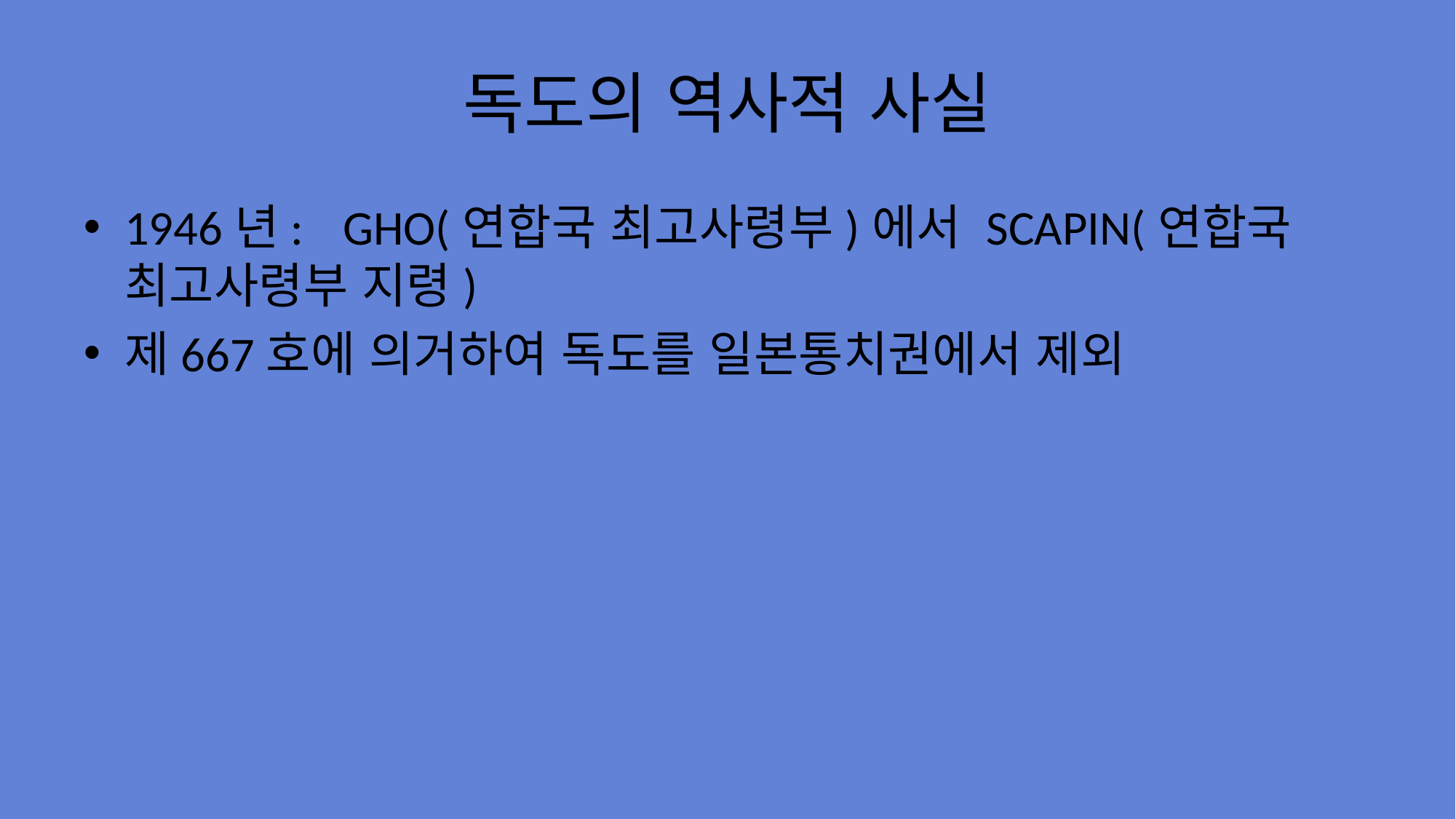

# 독도의 역사적 사실
1946년:	GHO(연합국 최고사령부)에서 SCAPIN(연합국 최고사령부 지령)
제667호에 의거하여 독도를 일본통치권에서 제외